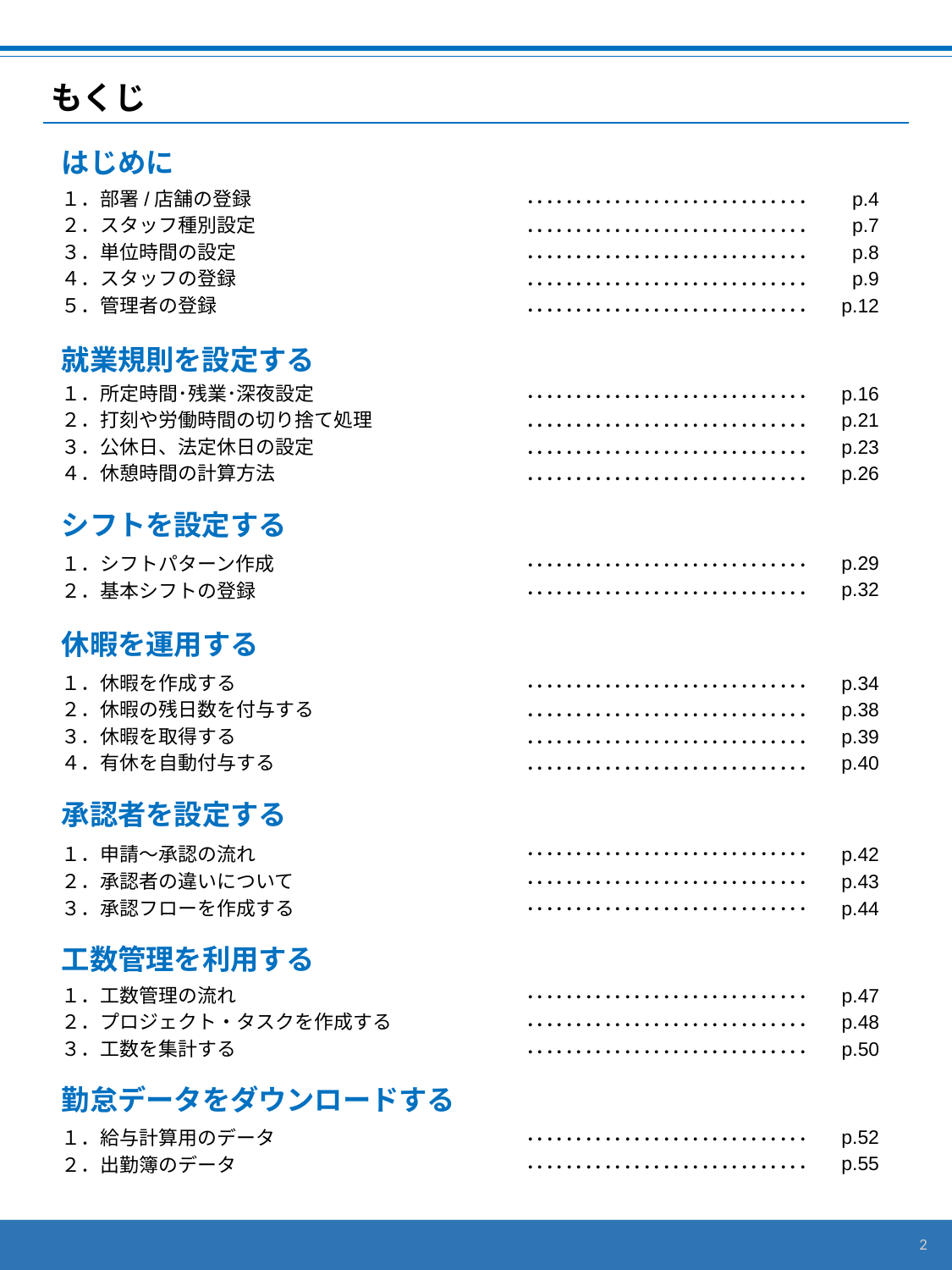

# もくじ
はじめに
　･････････････････････････････
･････････････････････････････
･････････････････････････････
･････････････････････････････
･････････････････････････････
１．部署/店舗の登録
２．スタッフ種別設定
３．単位時間の設定
４．スタッフの登録
５．管理者の登録
p.4
p.7
p.8
p.9
p.12
就業規則を設定する
１．所定時間･残業･深夜設定
２．打刻や労働時間の切り捨て処理
３．公休日、法定休日の設定
４．休憩時間の計算方法
　･････････････････････････････
･････････････････････････････
･････････････････････････････
･････････････････････････････
p.16
p.21
p.23
p.26
シフトを設定する
　･････････････････････････････
･････････････････････････････
１．シフトパターン作成
２．基本シフトの登録
p.29
p.32
休暇を運用する
１．休暇を作成する
２．休暇の残日数を付与する
３．休暇を取得する
４．有休を自動付与する
p.34
p.38
p.39
p.40
　･････････････････････････････
･････････････････････････････
･････････････････････････････
･････････････････････････････
承認者を設定する
　･････････････････････････････
･････････････････････････････
･････････････････････････････
１．申請～承認の流れ
２．承認者の違いについて
３．承認フローを作成する
p.42
p.43
p.44
工数管理を利用する
　･････････････････････････････
･････････････････････････････
･････････････････････････････
１．工数管理の流れ
２．プロジェクト・タスクを作成する
３．工数を集計する
p.47
p.48
p.50
勤怠データをダウンロードする
　･････････････････････････････
･････････････････････････････
１．給与計算用のデータ
２．出勤簿のデータ
p.52
p.55
2